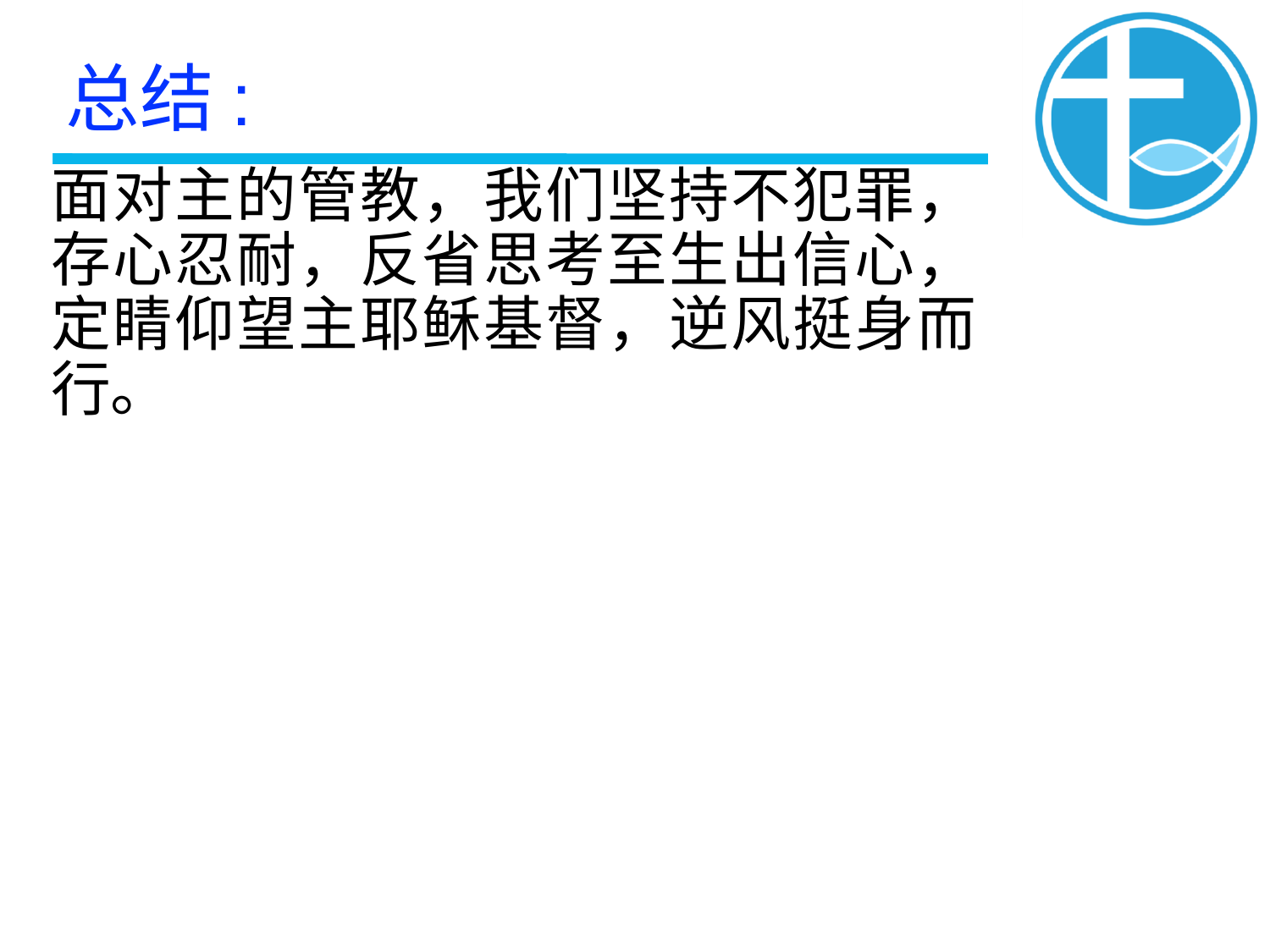

总结:
面对主的管教，我们坚持不犯罪，存心忍耐，反省思考至生出信心，定睛仰望主耶稣基督，逆风挺身而行。